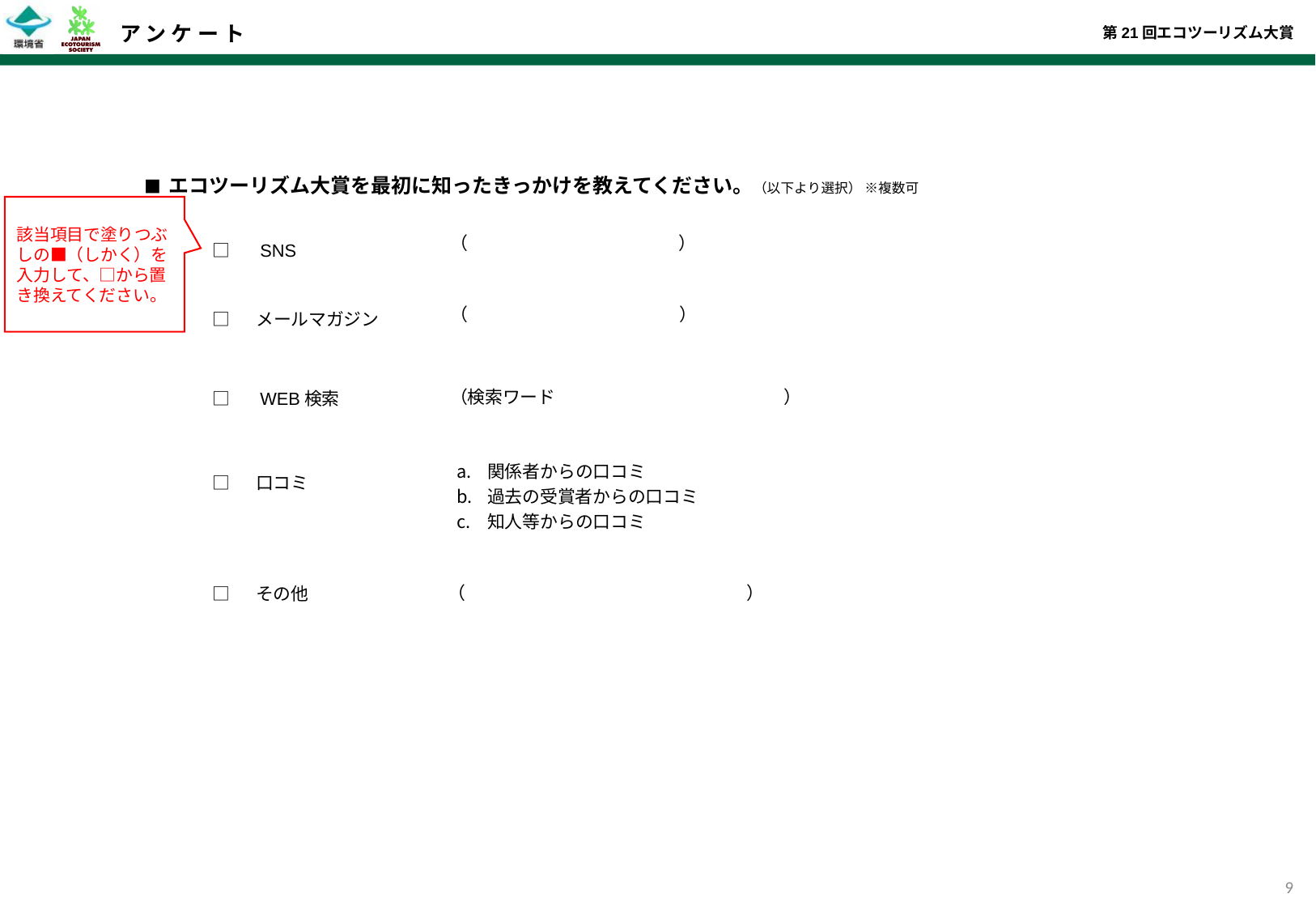

アンケート
■ エコツーリズム大賞を最初に知ったきっかけを教えてください。（以下より選択） ※複数可
□　 SNS
（　　　　　　　　　　　　）
□　 メールマガジン
（　　　　　　　　　　　　）
（検索ワード　　　　　　　　　　　　　）
□　 WEB検索
□　 口コミ
関係者からの口コミ
過去の受賞者からの口コミ
知人等からの口コミ
（　　　　　　　　　　　　　　　　）
□　 その他
該当項目で塗りつぶしの■（しかく）を入力して、□から置き換えてください。